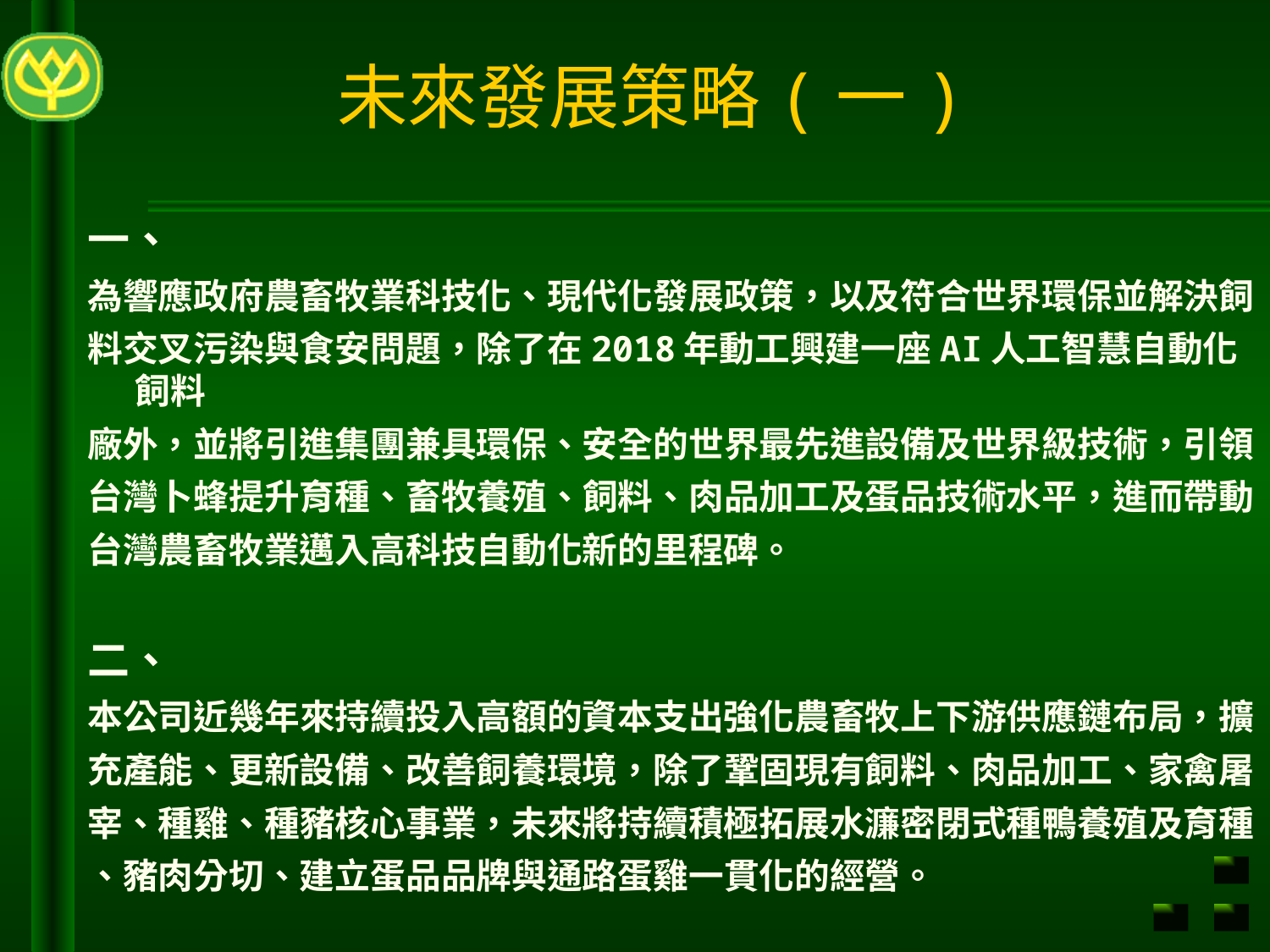

未來發展策略(一)

一、
為響應政府農畜牧業科技化、現代化發展政策，以及符合世界環保並解決飼
料交叉污染與食安問題，除了在2018年動工興建一座AI人工智慧自動化飼料
廠外，並將引進集團兼具環保、安全的世界最先進設備及世界級技術，引領
台灣卜蜂提升育種、畜牧養殖、飼料、肉品加工及蛋品技術水平，進而帶動
台灣農畜牧業邁入高科技自動化新的里程碑。

二、
本公司近幾年來持續投入高額的資本支出強化農畜牧上下游供應鏈布局，擴
充產能、更新設備、改善飼養環境，除了鞏固現有飼料、肉品加工、家禽屠
宰、種雞、種豬核心事業，未來將持續積極拓展水濂密閉式種鴨養殖及育種
、豬肉分切、建立蛋品品牌與通路蛋雞一貫化的經營。